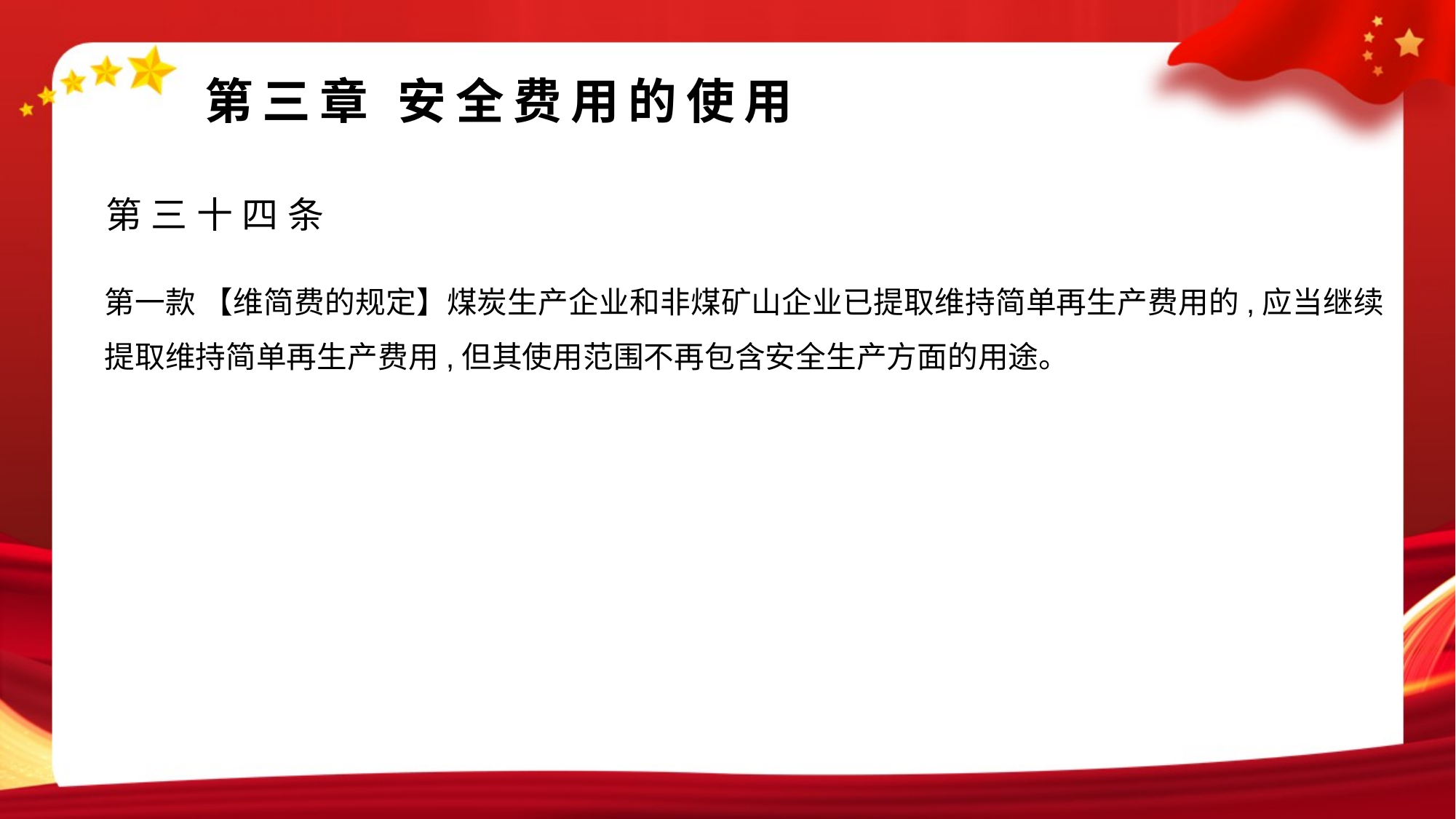

#
第三章 安全费用的使用
第三十四条
第一款 【维简费的规定】煤炭生产企业和非煤矿山企业已提取维持简单再生产费用的,应当继续提取维持简单再生产费用,但其使用范围不再包含安全生产方面的用途。